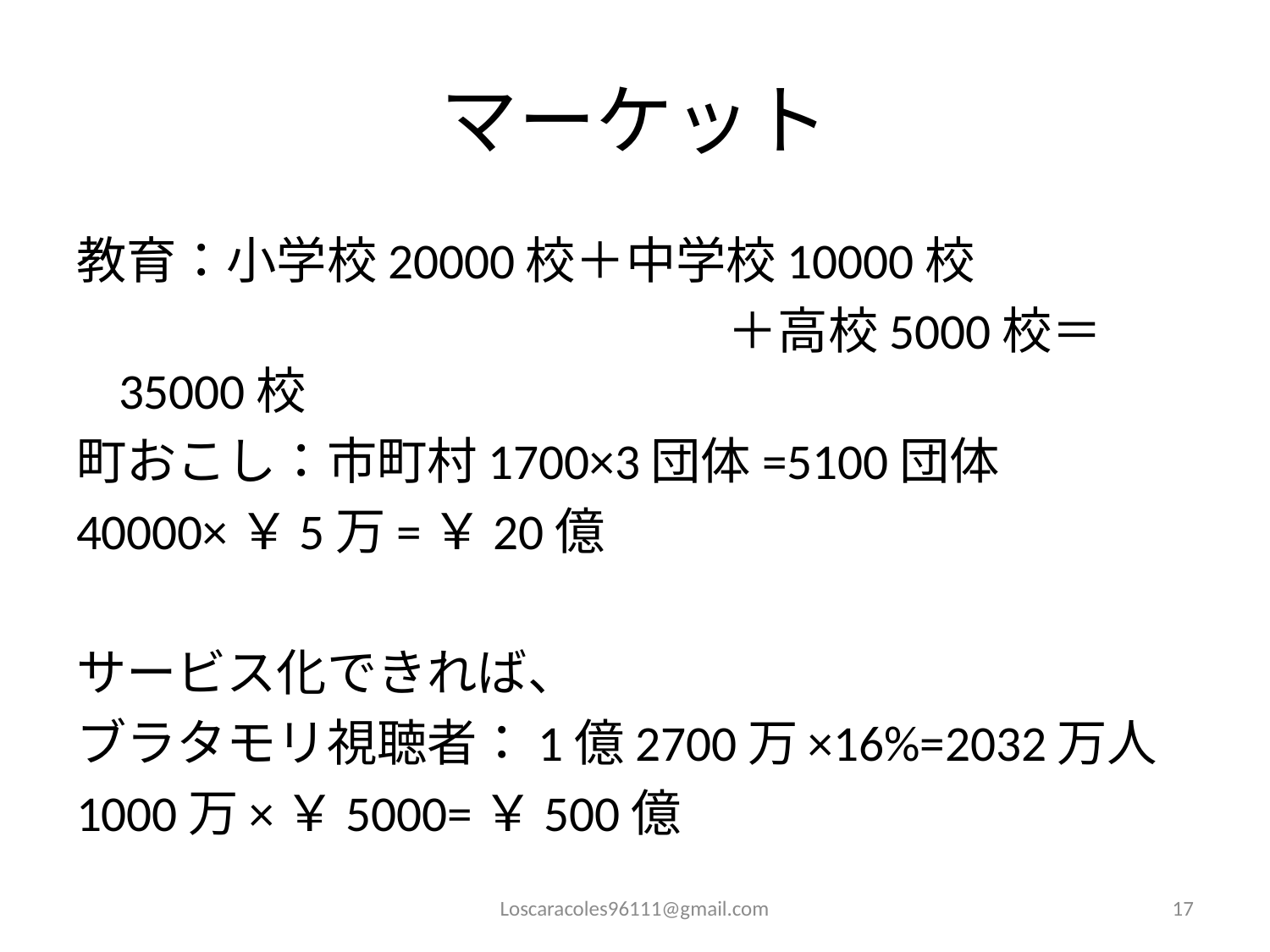

# マーケット
教育：小学校20000校＋中学校10000校
　　　　　　　　　　　　　＋高校5000校＝35000校
町おこし：市町村1700×3団体=5100団体
40000×￥5万=￥20億

サービス化できれば、
ブラタモリ視聴者：1億2700万×16%=2032万人
1000万×￥5000=￥500億
Loscaracoles96111@gmail.com
17